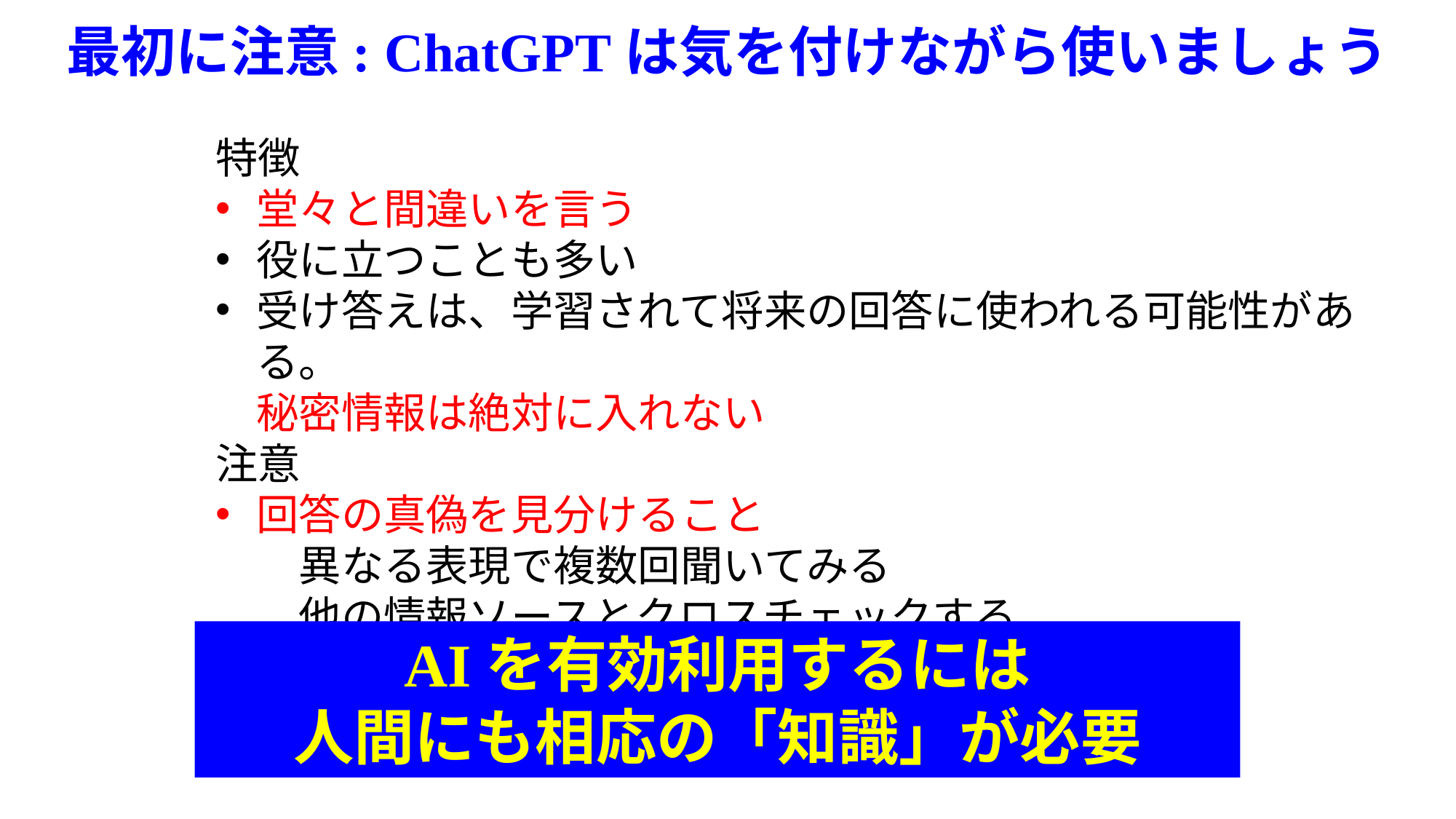

# 最初に注意: ChatGPTは気を付けながら使いましょう
特徴
堂々と間違いを言う
役に立つことも多い
受け答えは、学習されて将来の回答に使われる可能性がある。
秘密情報は絶対に入れない
注意
回答の真偽を見分けること
　異なる表現で複数回聞いてみる
　他の情報ソースとクロスチェックする
AIを有効利用するには
人間にも相応の「知識」が必要